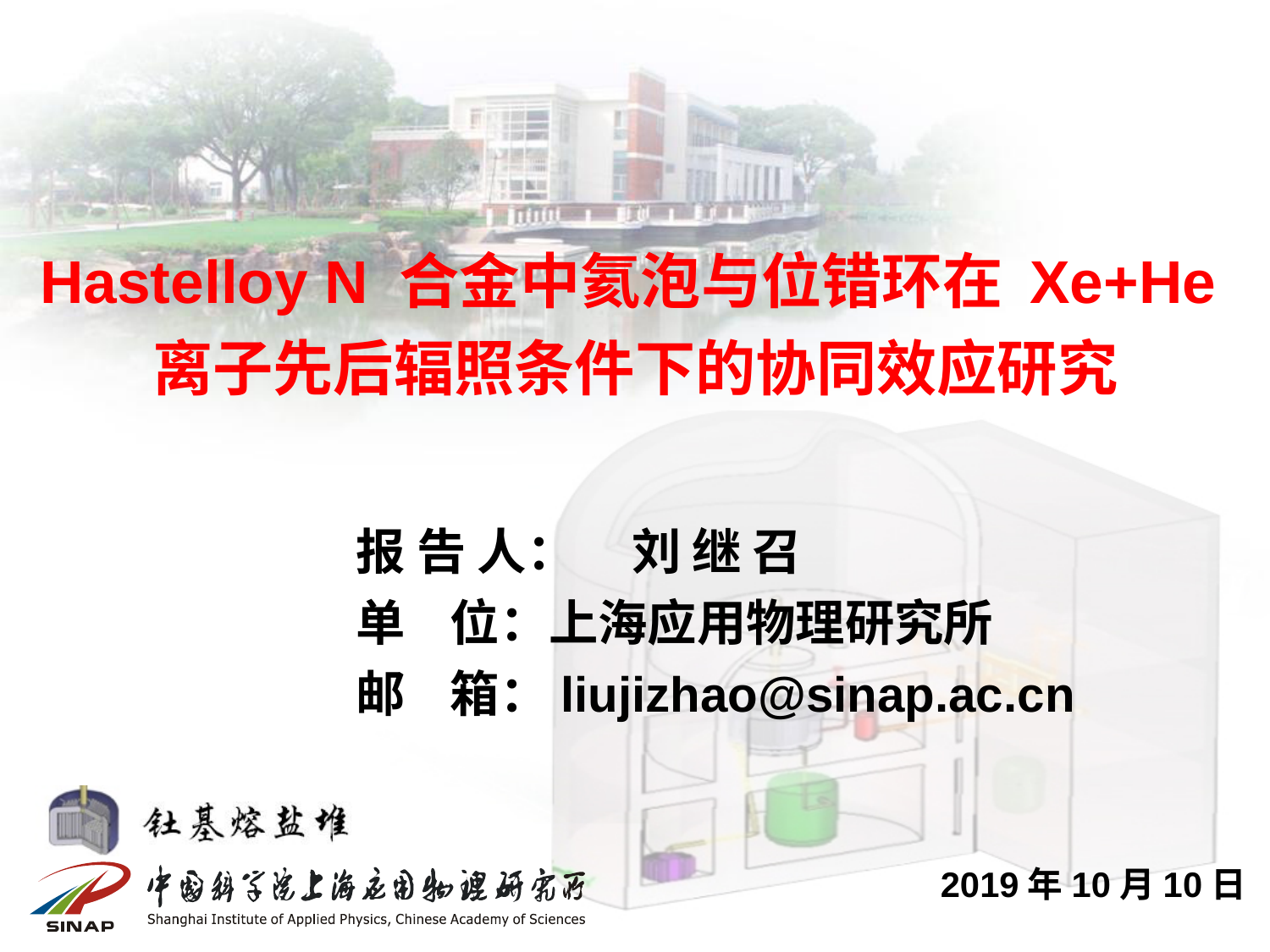

# Hastelloy N 合金中氦泡与位错环在 Xe+He离子先后辐照条件下的协同效应研究
报 告 人：     刘继召
单    位：上海应用物理研究所
邮    箱：liujizhao@sinap.ac.cn
2019年10月10日